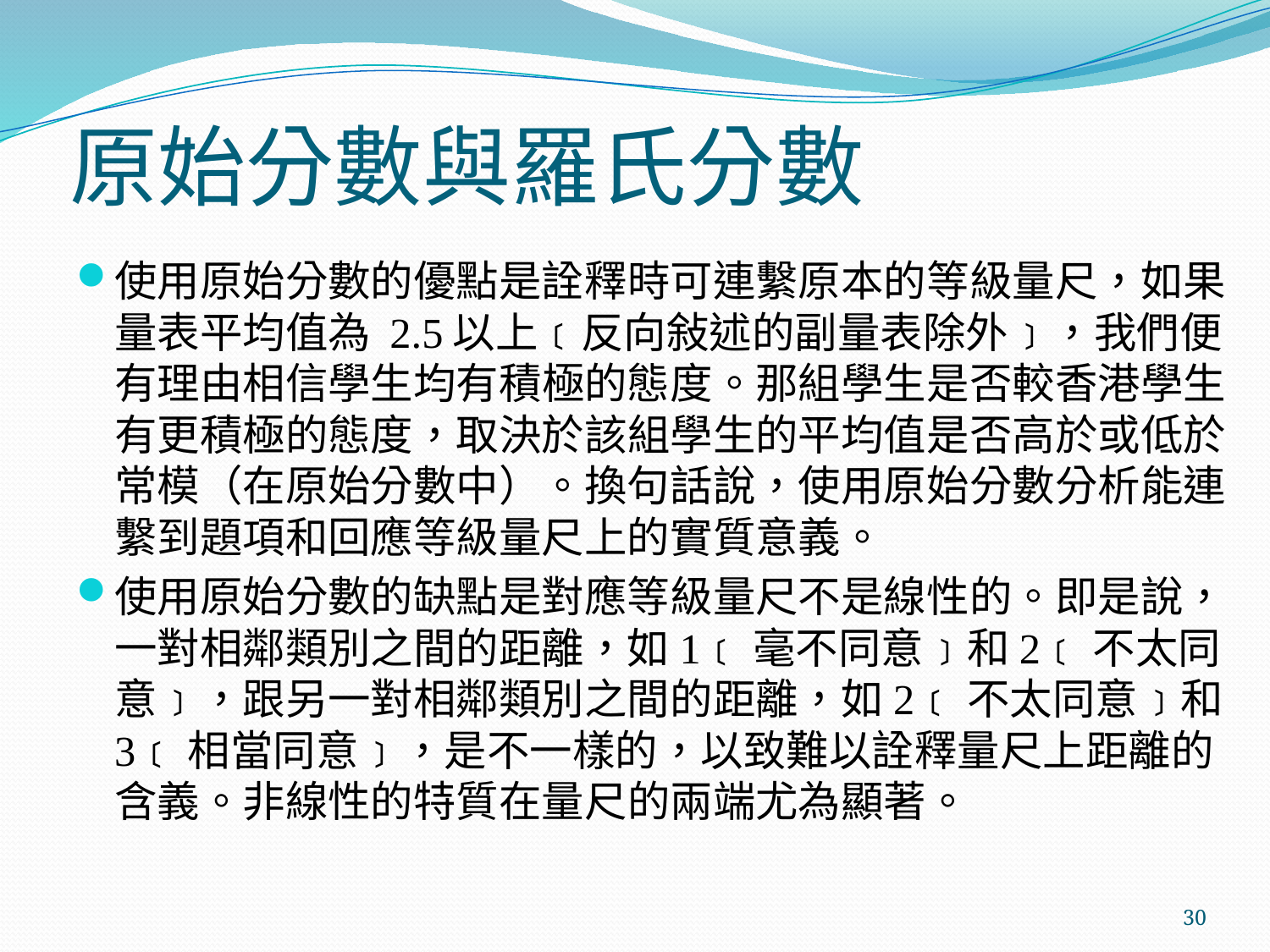

# 原始分數與羅氏分數
使用原始分數的優點是詮釋時可連繫原本的等級量尺，如果量表平均值為 2.5以上﹝反向敍述的副量表除外﹞，我們便有理由相信學生均有積極的態度。那組學生是否較香港學生有更積極的態度，取決於該組學生的平均值是否高於或低於常模（在原始分數中）。換句話說，使用原始分數分析能連繫到題項和回應等級量尺上的實質意義。
使用原始分數的缺點是對應等級量尺不是線性的。即是說，一對相鄰類別之間的距離，如1﹝毫不同意﹞和2﹝不太同意﹞，跟另一對相鄰類別之間的距離，如2﹝不太同意﹞和3﹝相當同意﹞，是不一樣的，以致難以詮釋量尺上距離的含義。非線性的特質在量尺的兩端尤為顯著。
30